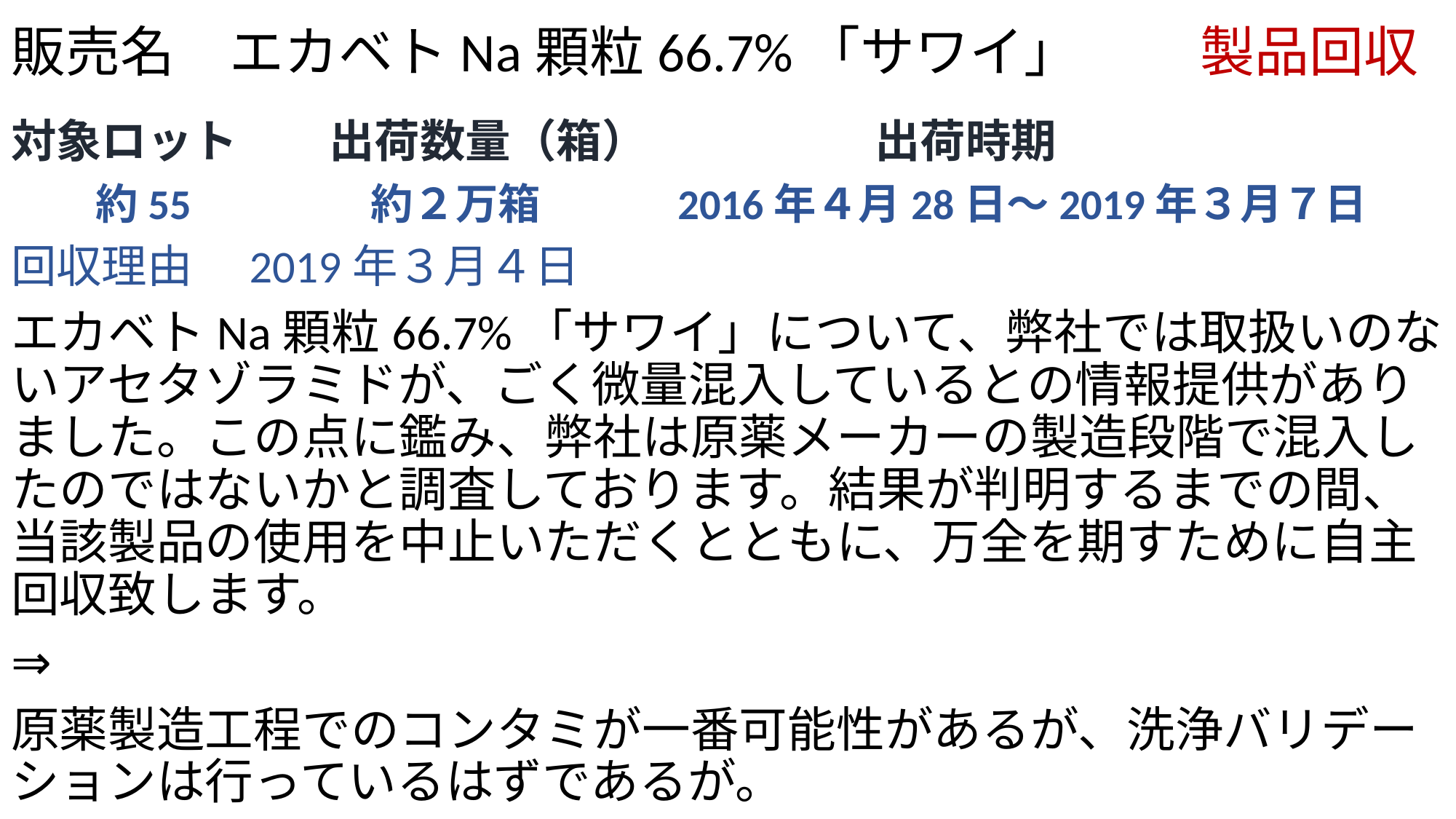

# 販売名　エカベトNa顆粒66.7%「サワイ」 　　製品回収
対象ロット　　出荷数量（箱）　　　　　出荷時期
　　約55　　　　約２万箱　　　2016年４月28日～2019年３月７日
回収理由　2019年３月４日
エカベトNa顆粒66.7%「サワイ」について、弊社では取扱いのないアセタゾラミドが、ごく微量混入しているとの情報提供がありました。この点に鑑み、弊社は原薬メーカーの製造段階で混入したのではないかと調査しております。結果が判明するまでの間、当該製品の使用を中止いただくとともに、万全を期すために自主回収致します。
⇒
原薬製造工程でのコンタミが一番可能性があるが、洗浄バリデーションは行っているはずであるが。